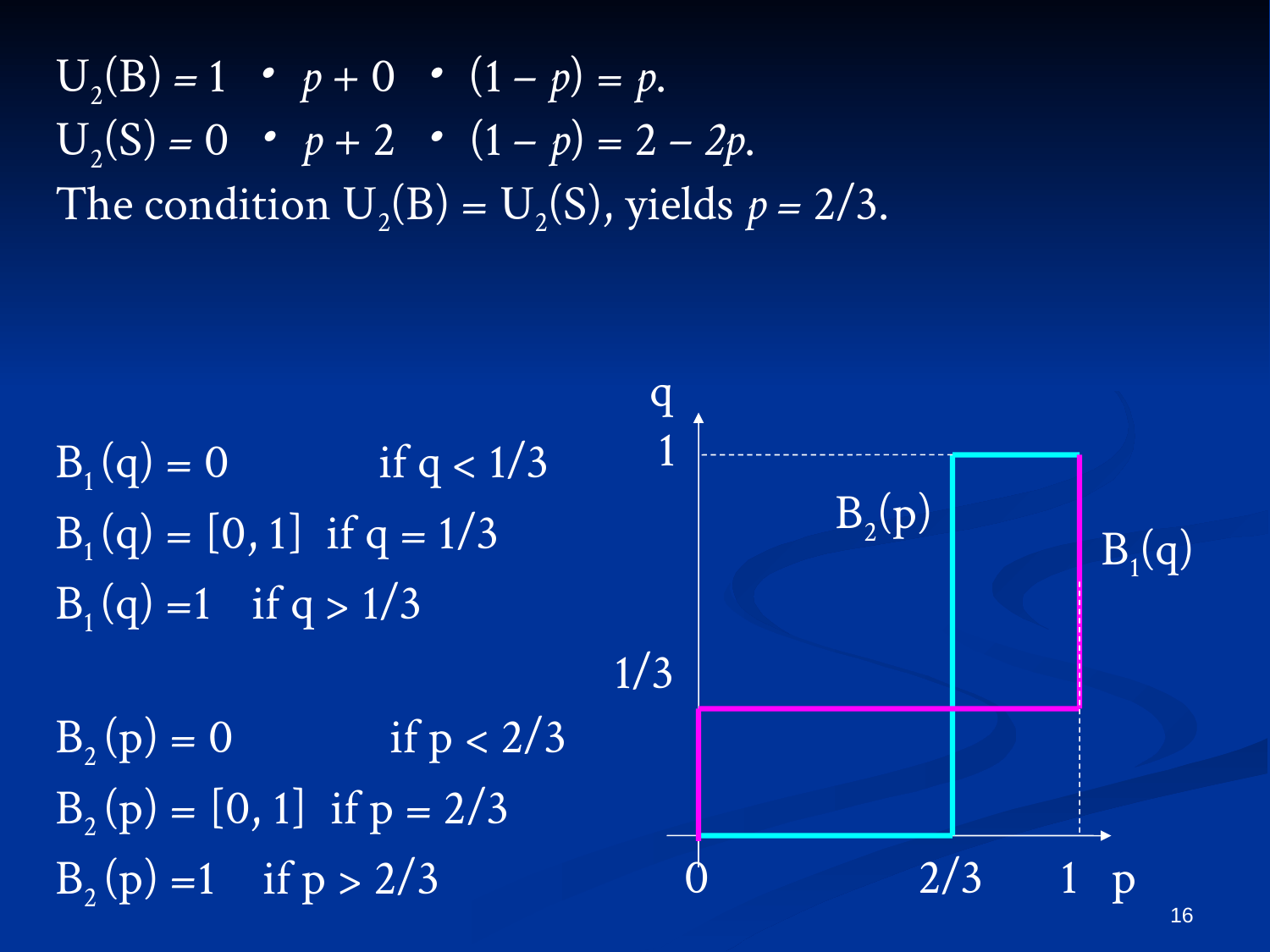

U2(B) = 1・p + 0・(1 − p) = p.
U2(S) = 0・p + 2・(1 − p) = 2 − 2p.
The condition U2(B) = U2(S), yields p = 2/3.

B1 (q) = 0 	  if q < 1/3
B1 (q) = [0, 1]  if q = 1/3
B1 (q) =1	  if q > 1/3

B2 (p) = 0 	   if p < 2/3
B2 (p) = [0, 1]  if p = 2/3
B2 (p) =1	   if p > 2/3

  q
   1

1/3

B2(p)
B1(q)

0                   2/3       1   p
16